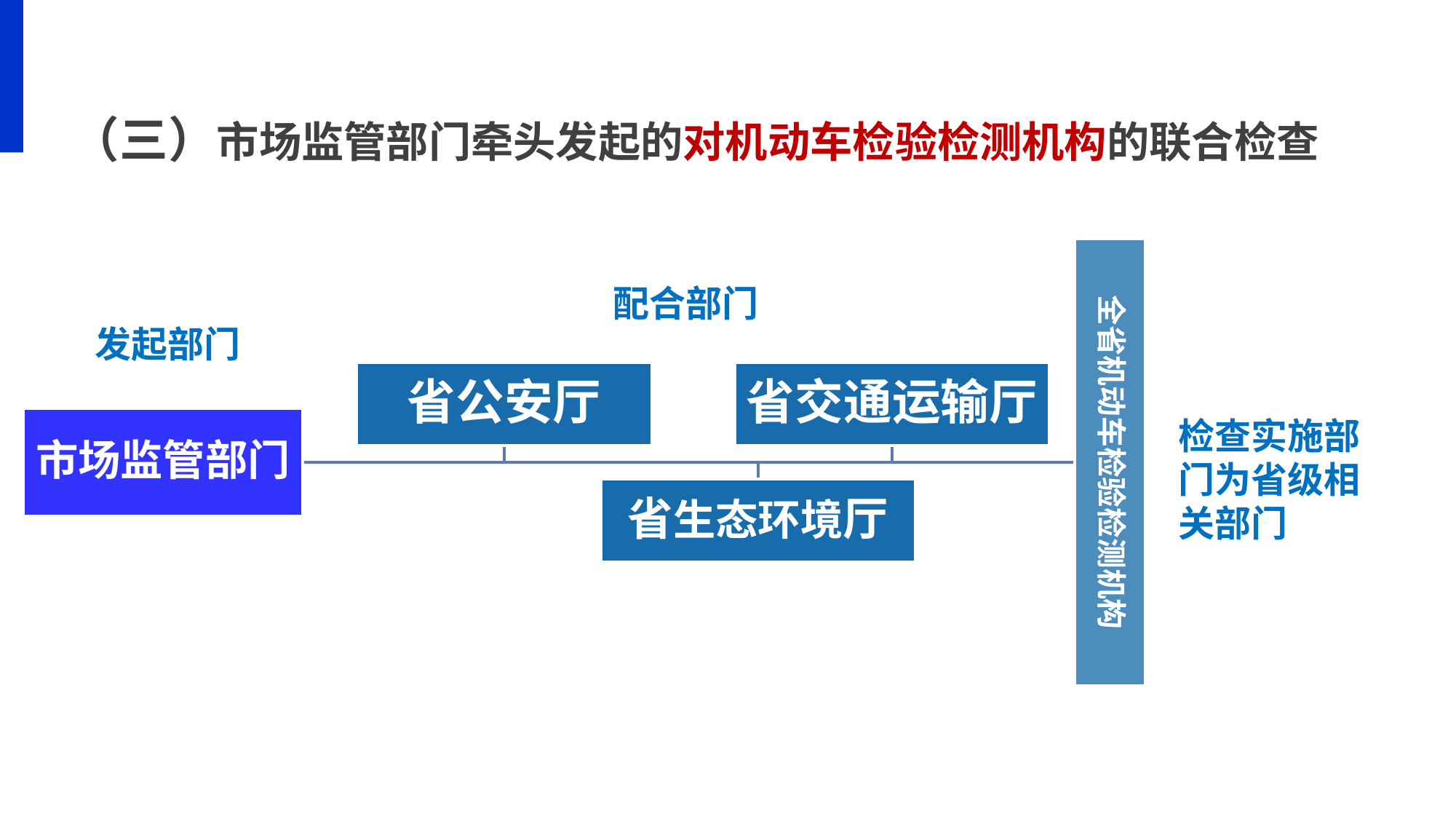

（三）市场监管部门牵头发起的对机动车检验检测机构的联合检查
市场监管部门
全省机动车检验检测机构
省公安厅
省生态环境厅
省交通运输厅
配合部门
发起部门
检查实施部门为省级相关部门